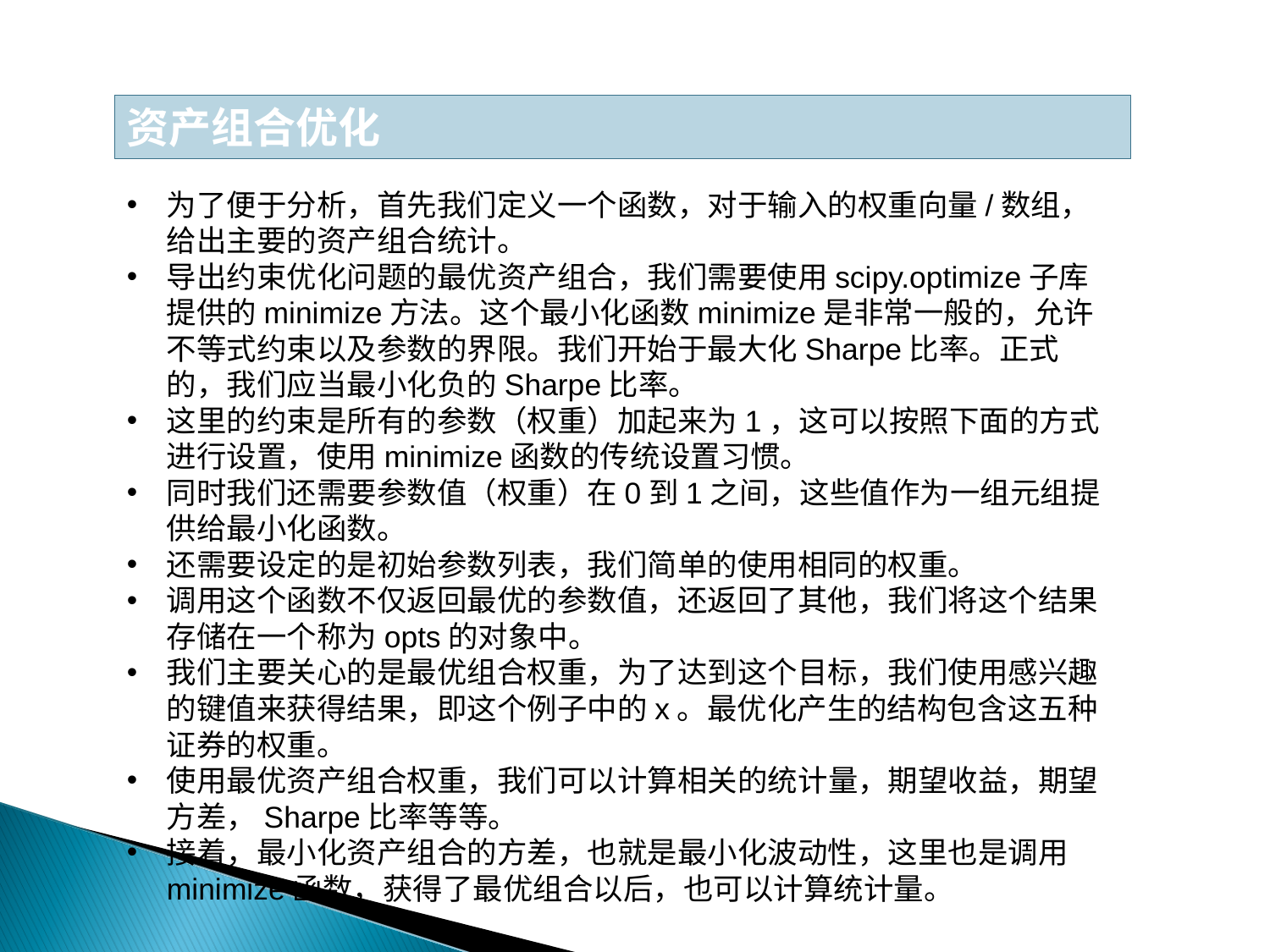

资产组合优化
为了便于分析，首先我们定义一个函数，对于输入的权重向量/数组，给出主要的资产组合统计。
导出约束优化问题的最优资产组合，我们需要使用scipy.optimize子库提供的minimize方法。这个最小化函数minimize是非常一般的，允许不等式约束以及参数的界限。我们开始于最大化Sharpe比率。正式的，我们应当最小化负的Sharpe比率。
这里的约束是所有的参数（权重）加起来为1，这可以按照下面的方式进行设置，使用minimize函数的传统设置习惯。
同时我们还需要参数值（权重）在0到1之间，这些值作为一组元组提供给最小化函数。
还需要设定的是初始参数列表，我们简单的使用相同的权重。
调用这个函数不仅返回最优的参数值，还返回了其他，我们将这个结果存储在一个称为opts的对象中。
我们主要关心的是最优组合权重，为了达到这个目标，我们使用感兴趣的键值来获得结果，即这个例子中的x。最优化产生的结构包含这五种证券的权重。
使用最优资产组合权重，我们可以计算相关的统计量，期望收益，期望方差，Sharpe比率等等。
接着，最小化资产组合的方差，也就是最小化波动性，这里也是调用minimize函数，获得了最优组合以后，也可以计算统计量。